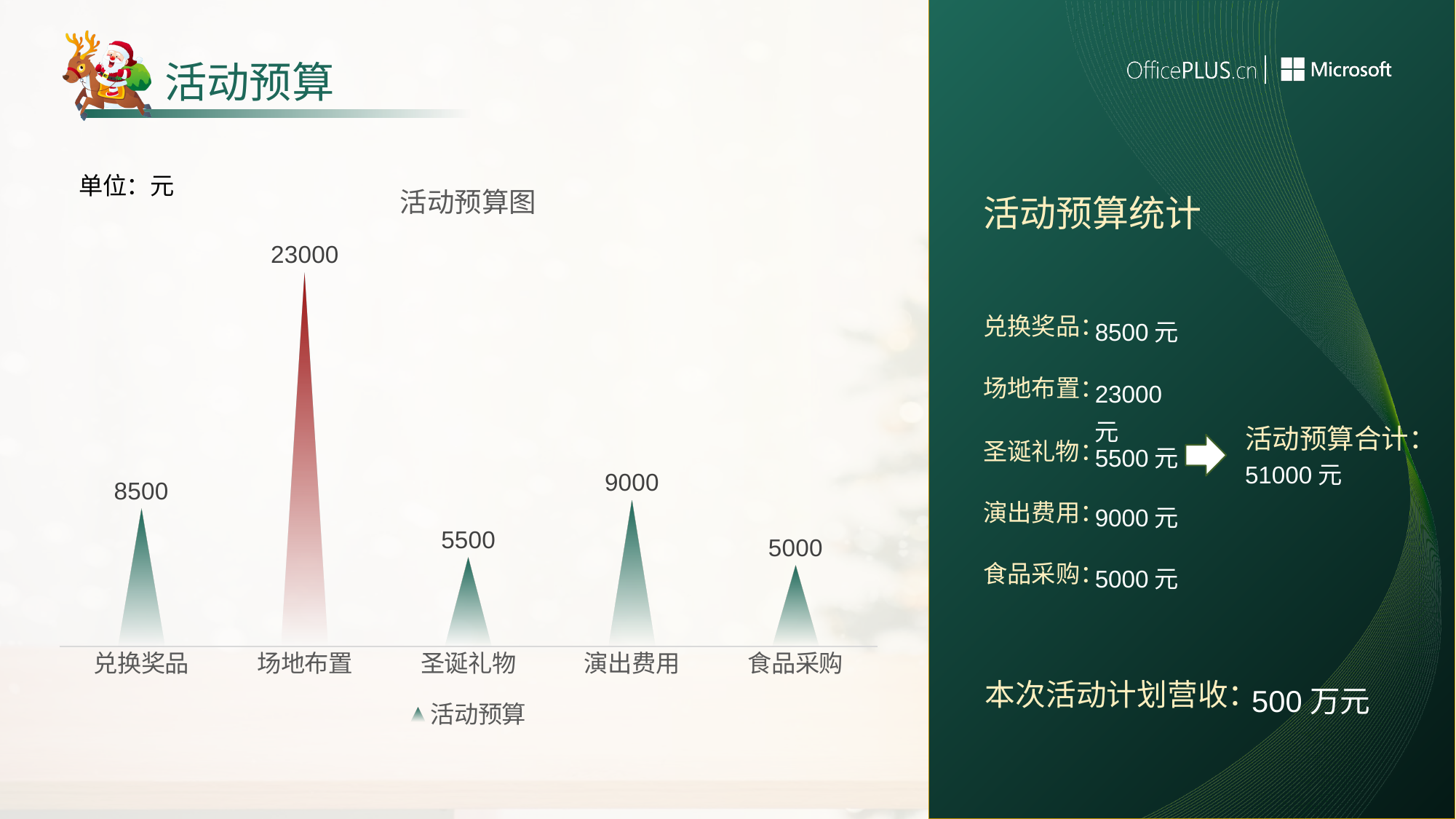

# 活动预算

### Chart: 活动预算图

| Category | 活动预算 |
|---|---|
| 兑换奖品 | 8500.0 |
| 场地布置 | 23000.0 |
| 圣诞礼物 | 5500.0 |
| 演出费用 | 9000.0 |
| 食品采购 | 5000.0 |
活动预算统计
8500元
兑换奖品：
23000元
场地布置：
活动预算合计：
5500元
圣诞礼物：

51000元
9000元
演出费用：
5000元
食品采购：
500万元
本次活动计划营收：